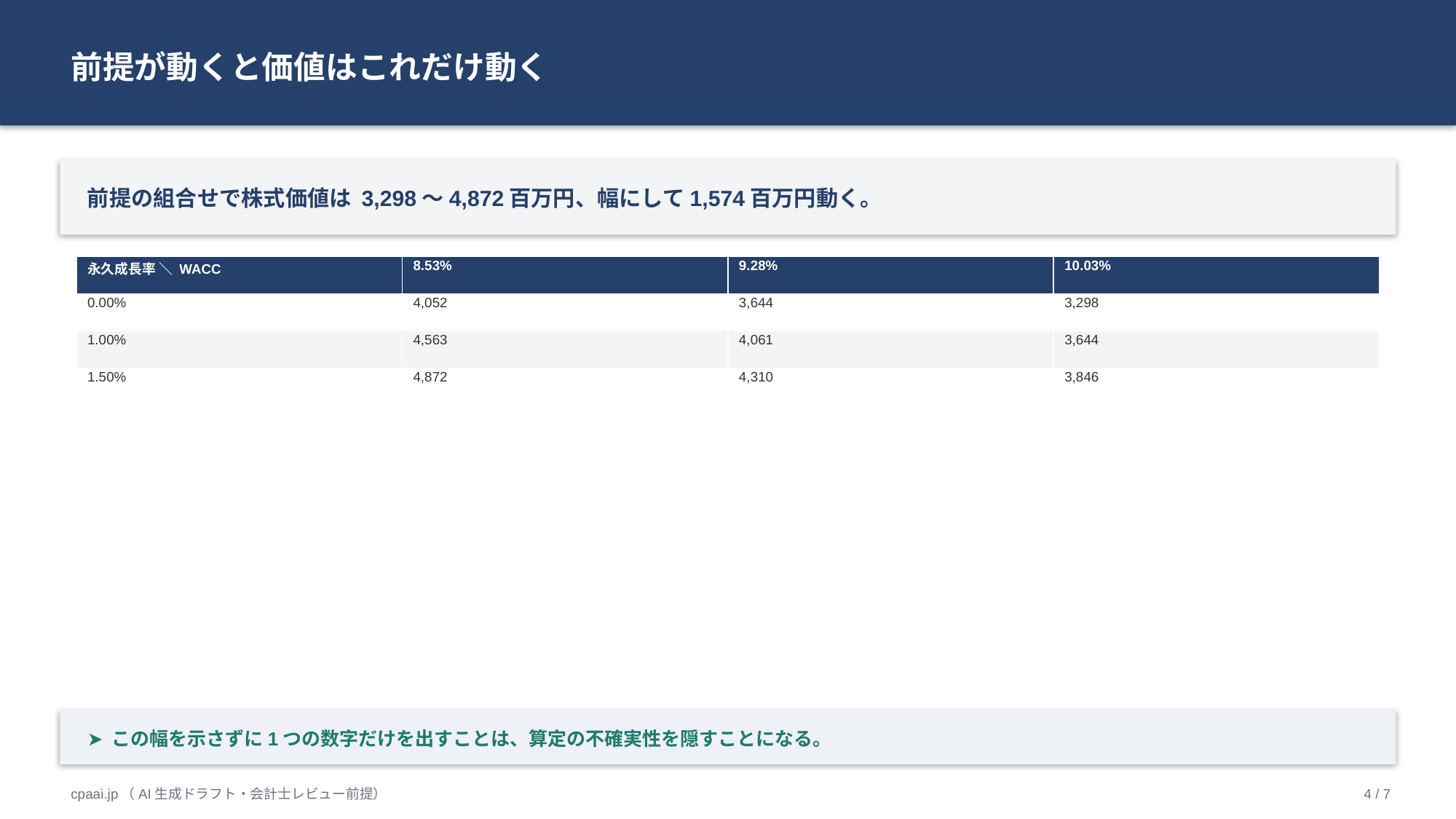

前提が動くと価値はこれだけ動く

前提の組合せで株式価値は 3,298〜4,872百万円、幅にして1,574百万円動く。
| 永久成長率 ＼ WACC | 8.53% | 9.28% | 10.03% |
| --- | --- | --- | --- |
| 0.00% | 4,052 | 3,644 | 3,298 |
| 1.00% | 4,563 | 4,061 | 3,644 |
| 1.50% | 4,872 | 4,310 | 3,846 |

➤ この幅を示さずに1つの数字だけを出すことは、算定の不確実性を隠すことになる。
cpaai.jp（AI生成ドラフト・会計士レビュー前提）
4 / 7